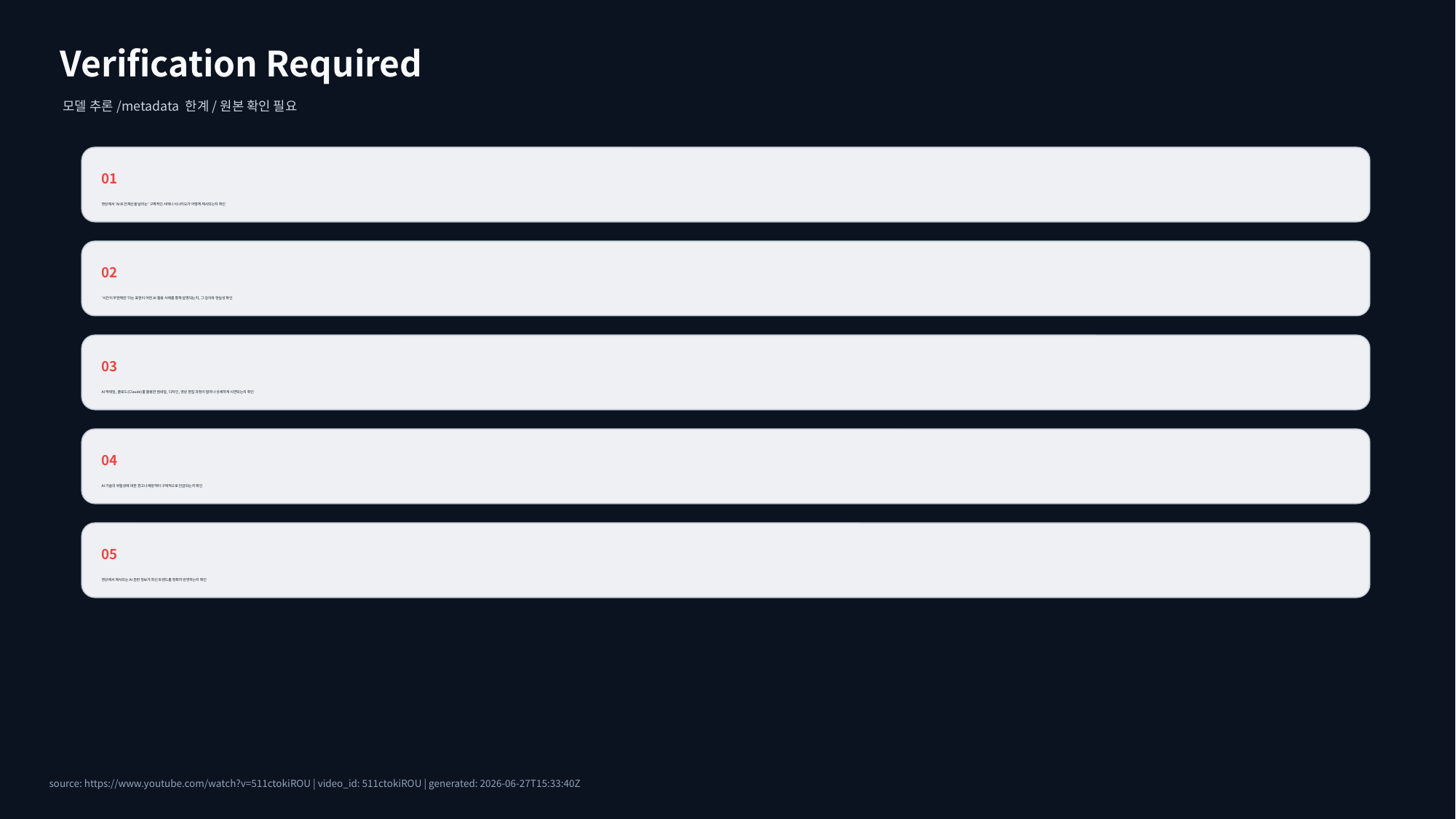

Verification Required
모델 추론/metadata 한계/원본 확인 필요

01
영상에서 'AI로 전재산을 날리는' 구체적인 사례나 시나리오가 어떻게 제시되는지 확인

02
'시간이 무한해진'다는 표현이 어떤 AI 활용 사례를 통해 설명되는지, 그 깊이와 현실성 확인

03
AI 딱테잎, 클로드(Claude)를 활용한 썸네일, 디자인, 영상 편집 과정이 얼마나 상세하게 시연되는지 확인

04
AI 기술의 위험성에 대한 경고나 예방책이 구체적으로 언급되는지 확인

05
영상에서 제시되는 AI 관련 정보가 최신 트렌드를 정확히 반영하는지 확인
source: https://www.youtube.com/watch?v=511ctokiROU | video_id: 511ctokiROU | generated: 2026-06-27T15:33:40Z